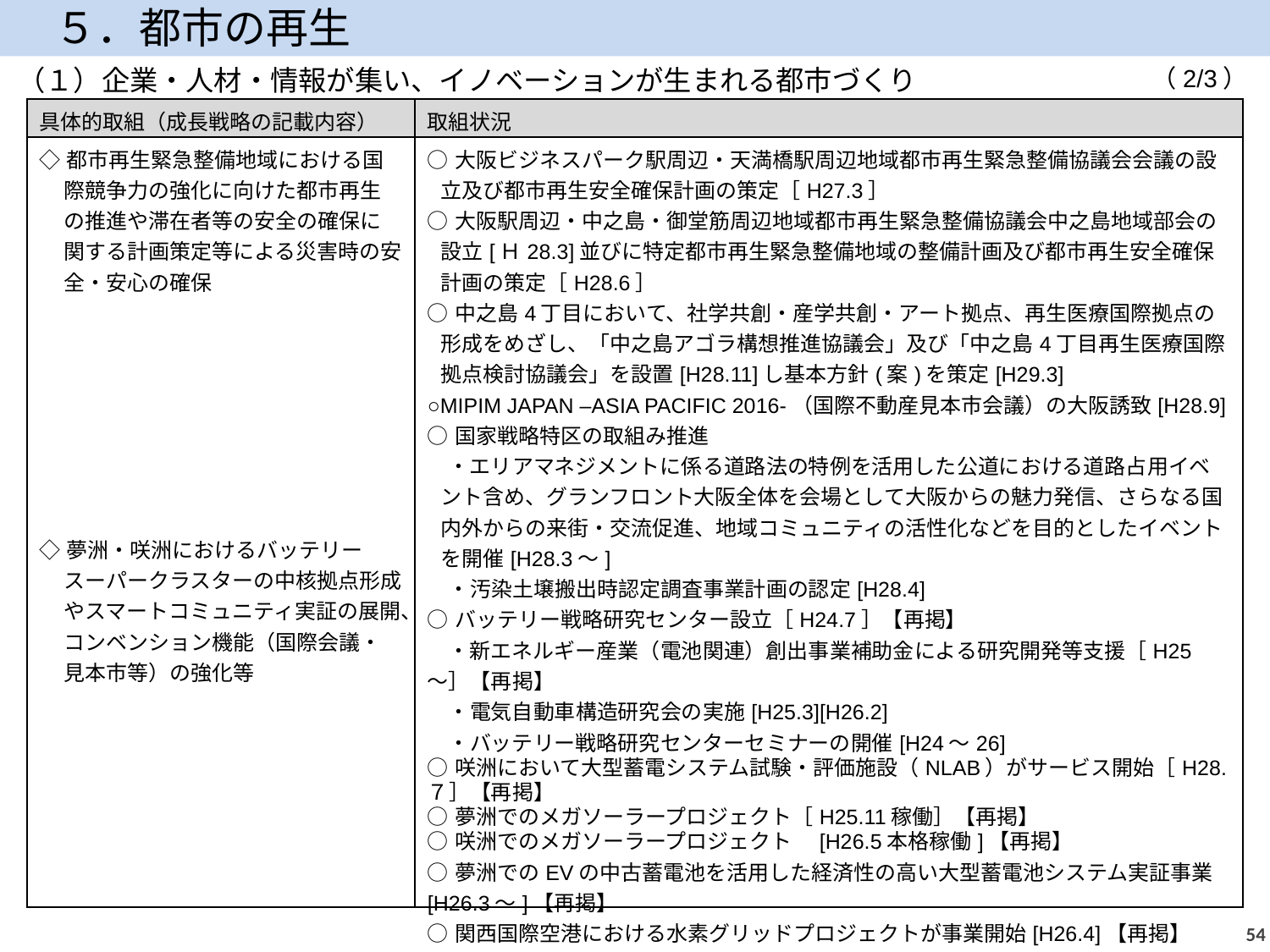

５．都市の再生
（１）企業・人材・情報が集い、イノベーションが生まれる都市づくり
（2/3）
| 具体的取組（成長戦略の記載内容） | 取組状況 |
| --- | --- |
| ◇都市再生緊急整備地域における国際競争力の強化に向けた都市再生の推進や滞在者等の安全の確保に関する計画策定等による災害時の安全・安心の確保 ◇夢洲・咲洲におけるバッテリースーパークラスターの中核拠点形成やスマートコミュニティ実証の展開、コンベンション機能（国際会議・見本市等）の強化等 | ○大阪ビジネスパーク駅周辺・天満橋駅周辺地域都市再生緊急整備協議会会議の設立及び都市再生安全確保計画の策定［H27.3］ ○大阪駅周辺・中之島・御堂筋周辺地域都市再生緊急整備協議会中之島地域部会の設立[Ｈ28.3]並びに特定都市再生緊急整備地域の整備計画及び都市再生安全確保計画の策定［H28.6］ ○中之島4丁目において、社学共創・産学共創・アート拠点、再生医療国際拠点の形成をめざし、「中之島アゴラ構想推進協議会」及び「中之島4丁目再生医療国際拠点検討協議会」を設置[H28.11]し基本方針(案)を策定[H29.3] ○MIPIM JAPAN –ASIA PACIFIC 2016-（国際不動産見本市会議）の大阪誘致[H28.9] ○国家戦略特区の取組み推進 　・エリアマネジメントに係る道路法の特例を活用した公道における道路占用イベント含め、グランフロント大阪全体を会場として大阪からの魅力発信、さらなる国内外からの来街・交流促進、地域コミュニティの活性化などを目的としたイベントを開催[H28.3～] 　・汚染土壌搬出時認定調査事業計画の認定[H28.4] ○バッテリー戦略研究センター設立［H24.7］【再掲】 　・新エネルギー産業（電池関連）創出事業補助金による研究開発等支援［H25～］【再掲】 　・電気自動車構造研究会の実施[H25.3][H26.2] 　・バッテリー戦略研究センターセミナーの開催[H24～26] ○咲洲において大型蓄電システム試験・評価施設（NLAB）がサービス開始［H28.７］【再掲】 ○夢洲でのメガソーラープロジェクト［H25.11稼働］【再掲】 ○咲洲でのメガソーラープロジェクト　[H26.5本格稼働]【再掲】 ○夢洲でのEVの中古蓄電池を活用した経済性の高い大型蓄電池システム実証事業[H26.3～]【再掲】 ○関西国際空港における水素グリッドプロジェクトが事業開始[H26.4]【再掲】 ○大阪見本市誘致強化検討会[H26.2~H27.3] ○新規展示会誘致助成事業[H28～] (次ページへ続く） |
54